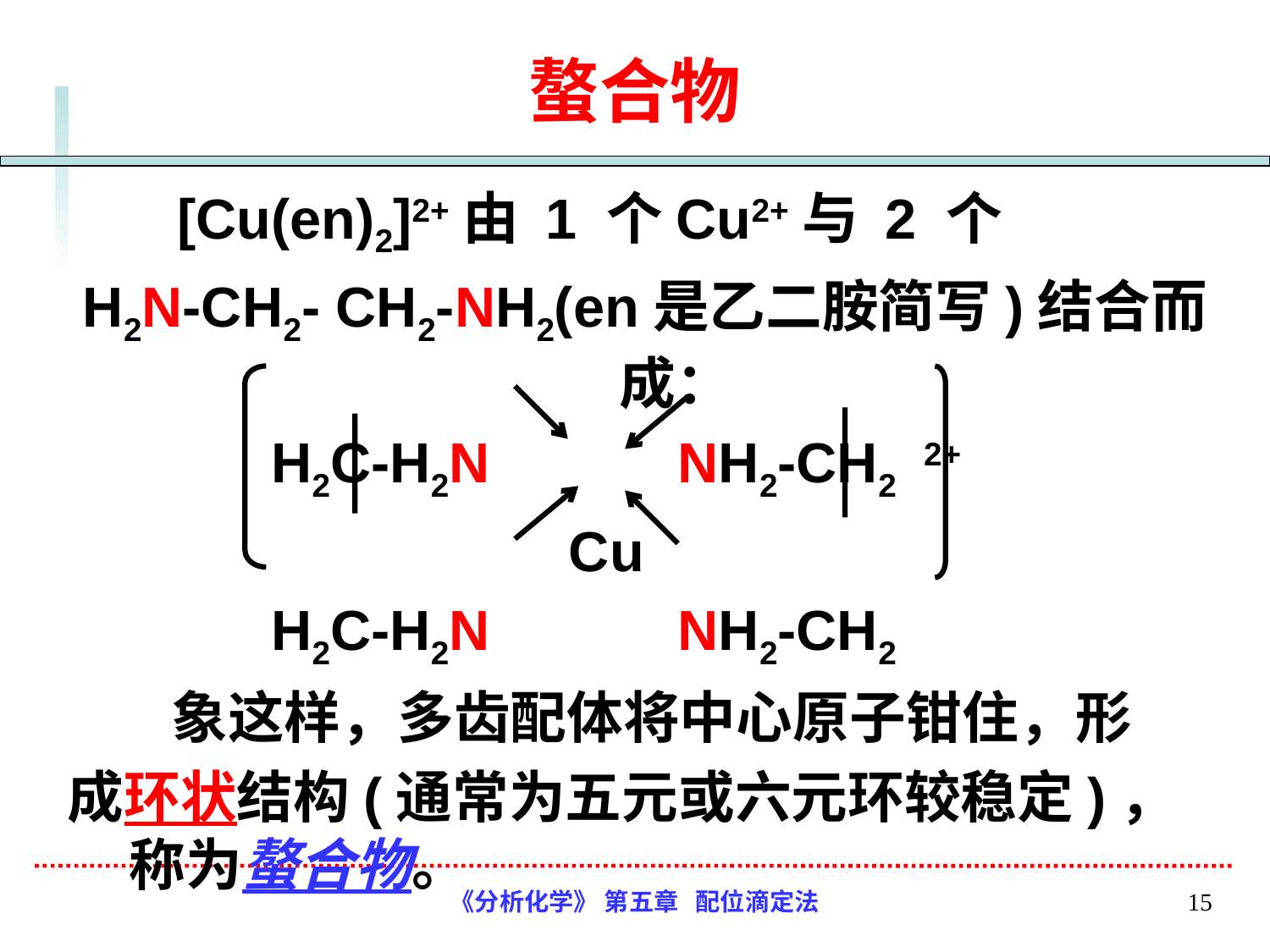

# 螯合物
       [Cu(en)2]2+由 1 个Cu2+与 2 个
H2N-CH2- CH2-NH2(en是乙二胺简写)结合而成：
             H2C-H2N            NH2-CH2   2+
                                Cu
             H2C-H2N            NH2-CH2
       象这样，多齿配体将中心原子钳住，形
成环状结构(通常为五元或六元环较稳定)，称为螯合物。

《分析化学》 第五章   配位滴定法
15